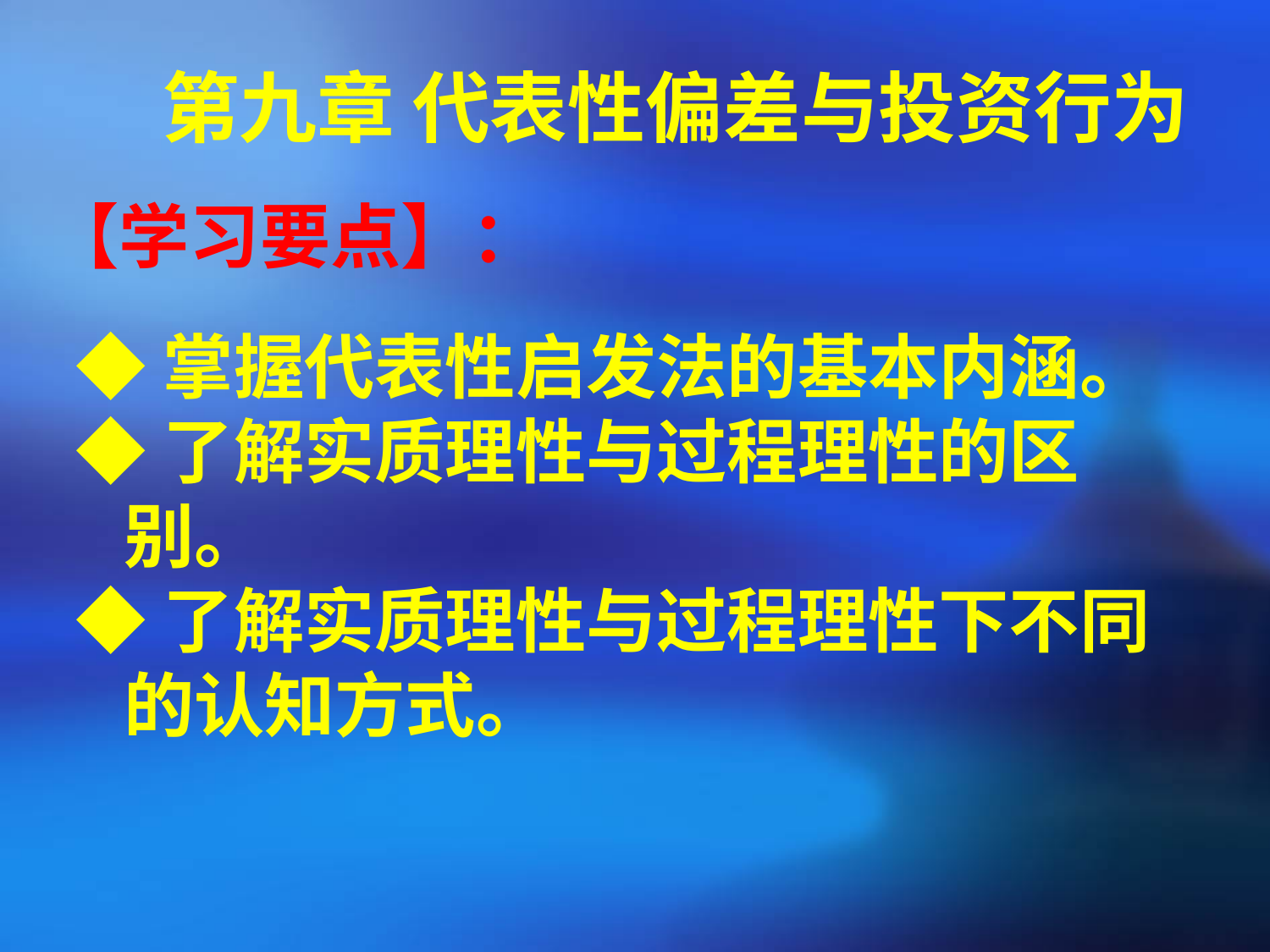

第九章 代表性偏差与投资行为

【学习要点】：
◆掌握代表性启发法的基本内涵。
◆了解实质理性与过程理性的区别。
◆了解实质理性与过程理性下不同的认知方式。